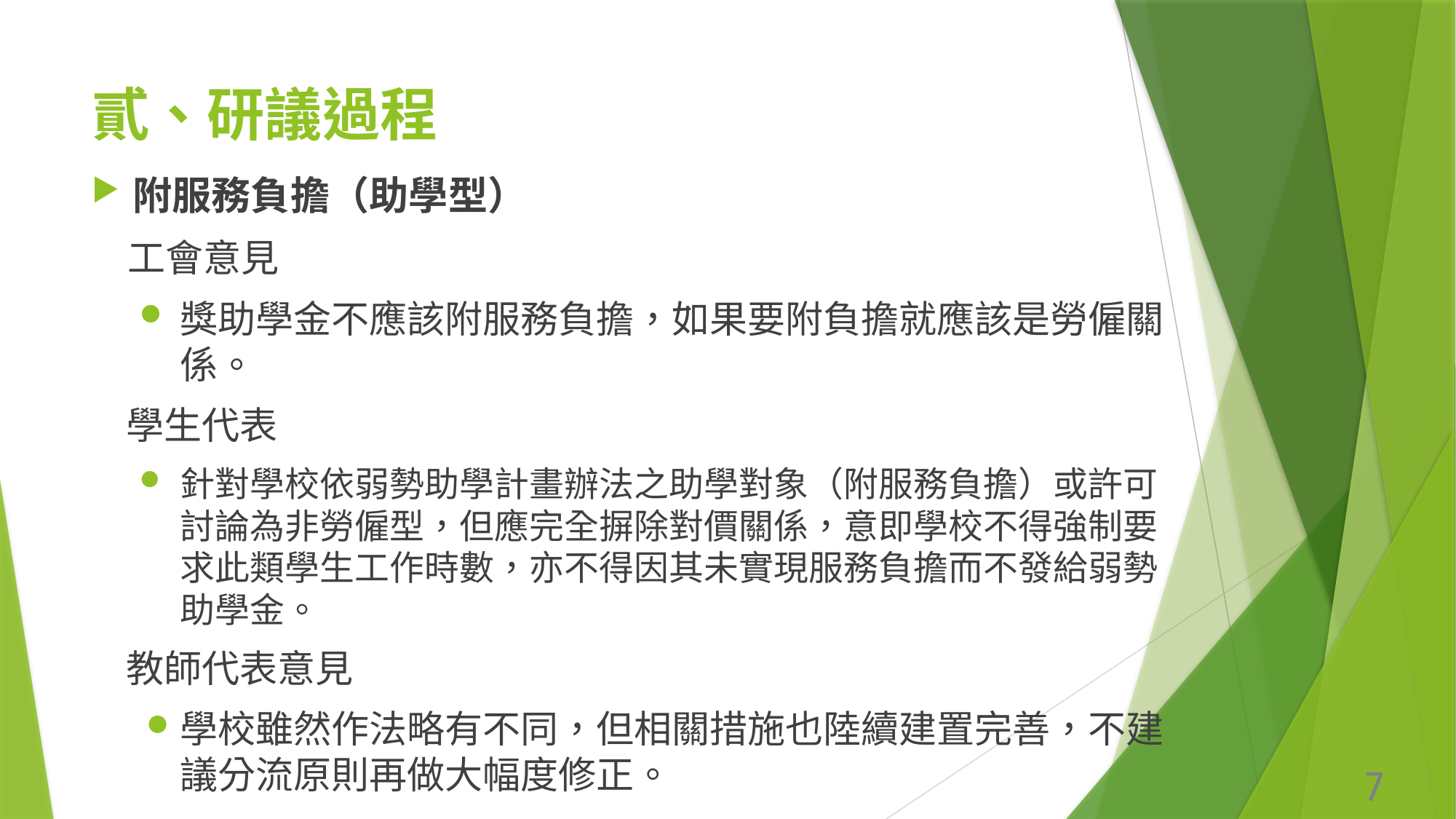

# 貳、研議過程
附服務負擔（助學型）
   工會意見
獎助學金不應該附服務負擔，如果要附負擔就應該是勞僱關係。
   學生代表
針對學校依弱勢助學計畫辦法之助學對象（附服務負擔）或許可討論為非勞僱型，但應完全摒除對價關係，意即學校不得強制要求此類學生工作時數，亦不得因其未實現服務負擔而不發給弱勢助學金。
   教師代表意見
學校雖然作法略有不同，但相關措施也陸續建置完善，不建議分流原則再做大幅度修正。
7